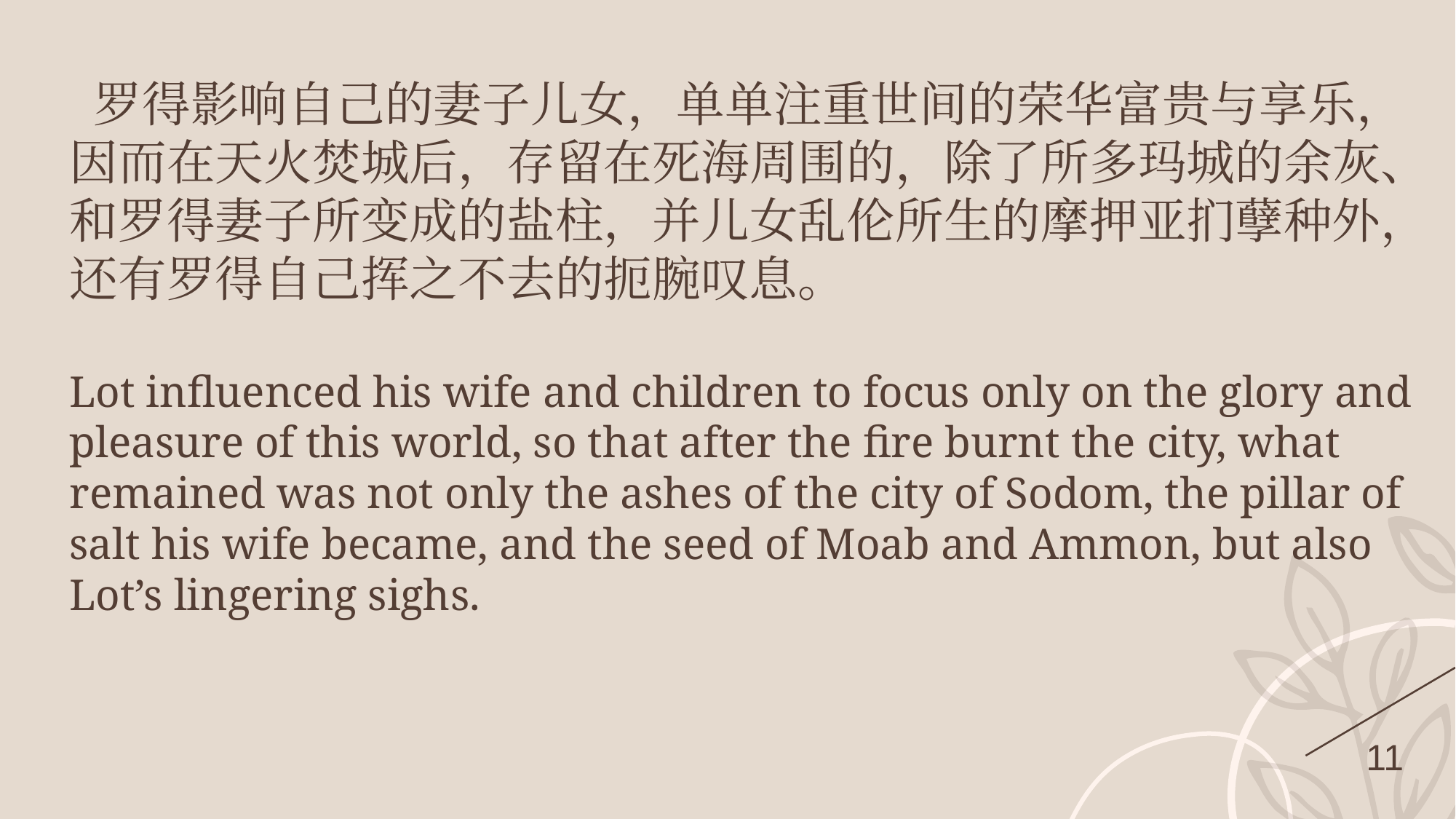

罗得影响自己的妻子儿女，单单注重世间的荣华富贵与享乐，因而在天火焚城后，存留在死海周围的，除了所多玛城的余灰、和罗得妻子所变成的盐柱，并儿女乱伦所生的摩押亚扪孽种外，还有罗得自己挥之不去的扼腕叹息。

Lot influenced his wife and children to focus only on the glory and pleasure of this world, so that after the fire burnt the city, what remained was not only the ashes of the city of Sodom, the pillar of salt his wife became, and the seed of Moab and Ammon, but also Lot’s lingering sighs.

11